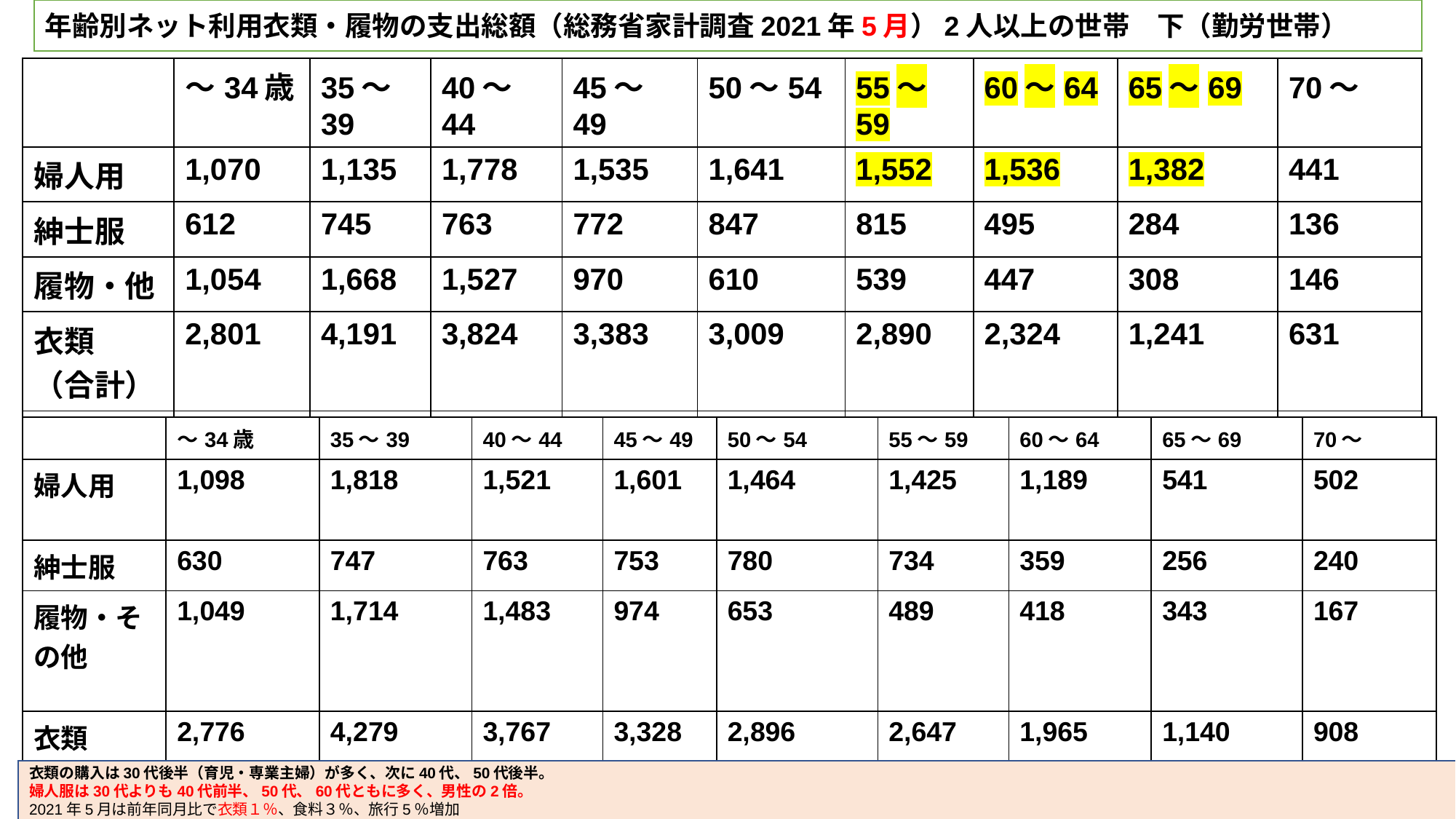

年齢別ネット利用衣類・履物の支出総額（総務省家計調査2021年5月）2人以上の世帯　下（勤労世帯）
|  | ～34歳 | 35～39 | 40～44 | 45～49 | 50～54 | 55～59 | 60～64 | 65～69 | 70～ |
| --- | --- | --- | --- | --- | --- | --- | --- | --- | --- |
| 婦人用 | 1,070 | 1,135 | 1,778 | 1,535 | 1,641 | 1,552 | 1,536 | 1,382 | 441 |
| 紳士服 | 612 | 745 | 763 | 772 | 847 | 815 | 495 | 284 | 136 |
| 履物・他 | 1,054 | 1,668 | 1,527 | 970 | 610 | 539 | 447 | 308 | 146 |
| 衣類 （合計） | 2,801 | 4,191 | 3,824 | 3,383 | 3,009 | 2,890 | 2,324 | 1,241 | 631 |
| 割合 | 11％ | 16％ | 15％ | 14％ | 14％ | 13％ | 11％ | 10％ | 8％ |
|  | ～34歳 | 35～39 | 40～44 | 45～49 | 50～54 | 55～59 | 60～64 | 65～69 | 70～ |
| --- | --- | --- | --- | --- | --- | --- | --- | --- | --- |
| 婦人用 | 1,098 | 1,818 | 1,521 | 1,601 | 1,464 | 1,425 | 1,189 | 541 | 502 |
| 紳士服 | 630 | 747 | 763 | 753 | 780 | 734 | 359 | 256 | 240 |
| 履物・その他 | 1,049 | 1,714 | 1,483 | 974 | 653 | 489 | 418 | 343 | 167 |
| 衣類 （合計） | 2,776 | 4,279 | 3,767 | 3,328 | 2,896 | 2,647 | 1,965 | 1,140 | 908 |
| ネット支出に占める割合 | 10％ | 16％ | 15％ | 14％ | 13％ | 12％ | 10％ | 9％ | 9％ |
衣類の購入は30代後半（育児・専業主婦）が多く、次に40代、50代後半。
婦人服は30代よりも40代前半、50代、60代ともに多く、男性の2倍。
2021年5月は前年同月比で衣類１％、食料３％、旅行5％増加
70歳以上85歳までの平均は、衣類632、婦人用衣類441、履物・その他146で合計1219